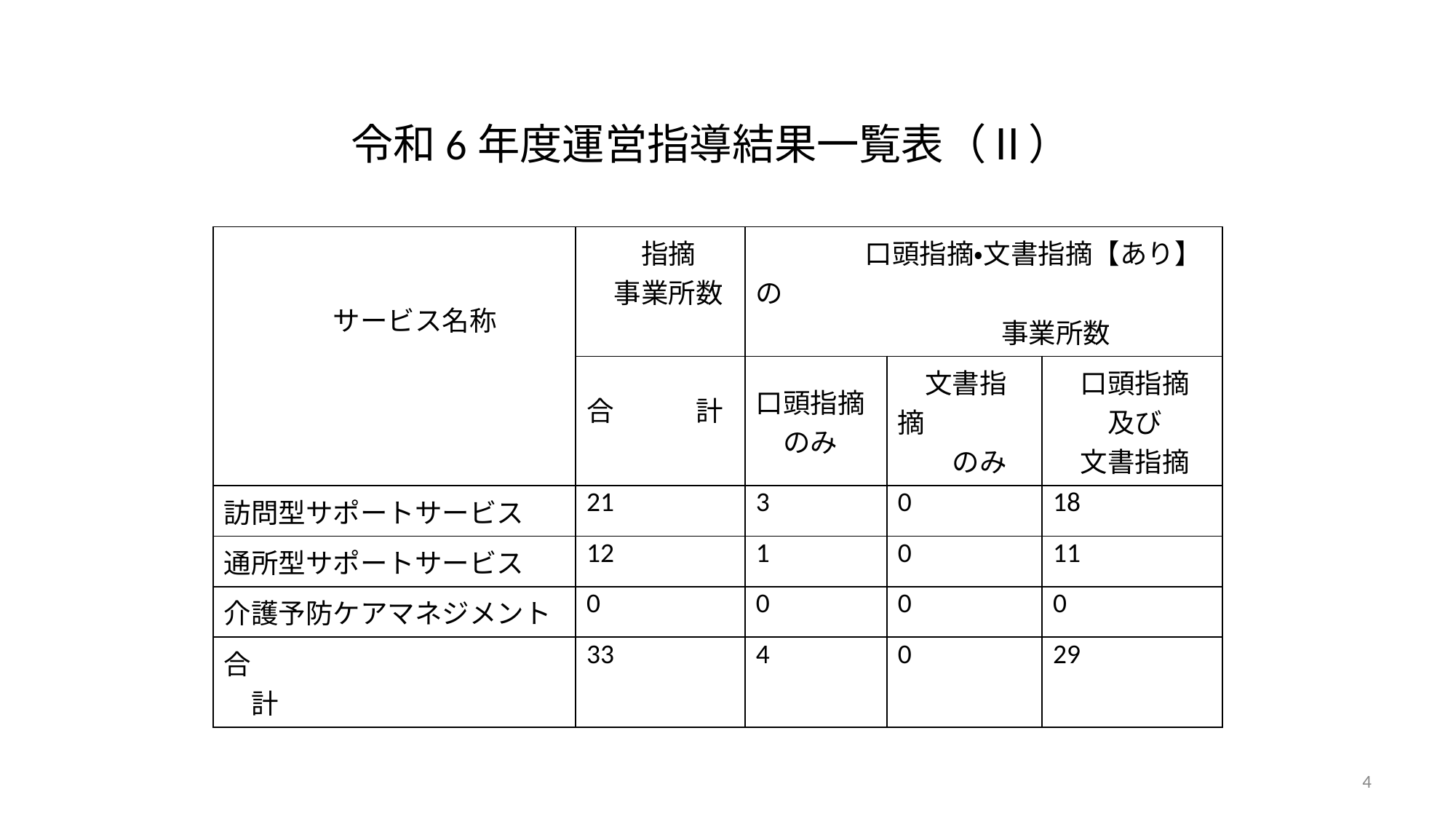

# 令和6年度運営指導結果一覧表（Ⅱ）
| サービス名称 | 指摘 　事業所数 | 口頭指摘・文書指摘【あり】の 　　　　　　　　　事業所数 |  |  |
| --- | --- | --- | --- | --- |
|  | 合　　　計 | 口頭指摘 　のみ | 文書指摘 　　のみ | 口頭指摘 　　及び 　文書指摘 |
| 訪問型サポートサービス | 21 | 3 | 0 | 18 |
| 通所型サポートサービス | 12 | 1 | 0 | 11 |
| 介護予防ケアマネジメント | 0 | 0 | 0 | 0 |
| 合　　　　　　　　　　　　計 | 33 | 4 | 0 | 29 |
4